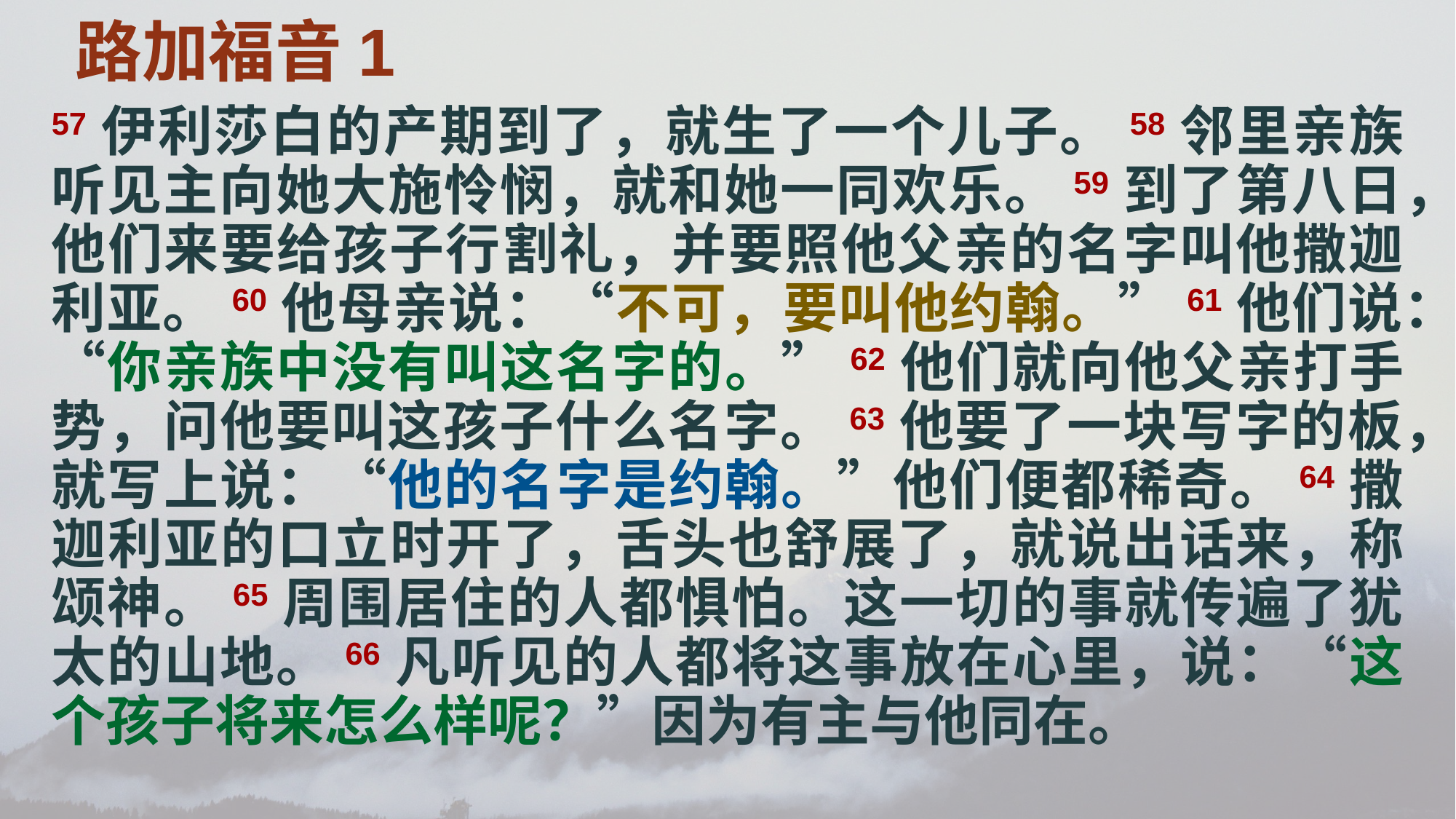

路加福音1
57伊利莎白的产期到了，就生了一个儿子。58邻里亲族听见主向她大施怜悯，就和她一同欢乐。59到了第八日，他们来要给孩子行割礼，并要照他父亲的名字叫他撒迦利亚。60他母亲说：“不可，要叫他约翰。”61他们说：“你亲族中没有叫这名字的。”62他们就向他父亲打手势，问他要叫这孩子什么名字。63他要了一块写字的板，就写上说：“他的名字是约翰。”他们便都稀奇。64撒迦利亚的口立时开了，舌头也舒展了，就说出话来，称颂神。65周围居住的人都惧怕。这一切的事就传遍了犹太的山地。66凡听见的人都将这事放在心里，说：“这个孩子将来怎么样呢？”因为有主与他同在。